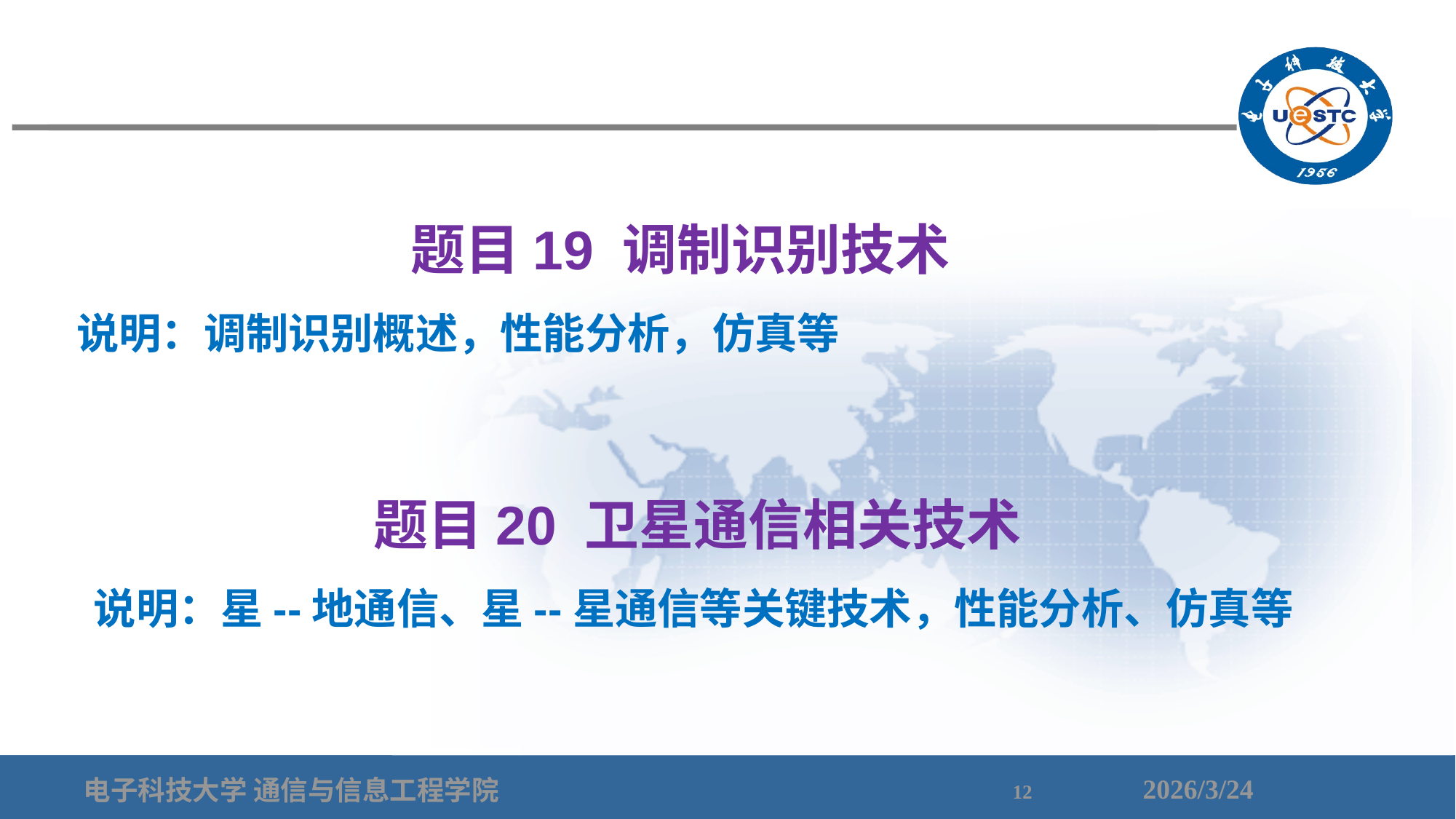

题目19 调制识别技术
说明：调制识别概述，性能分析，仿真等
题目20 卫星通信相关技术
说明：星--地通信、星--星通信等关键技术，性能分析、仿真等